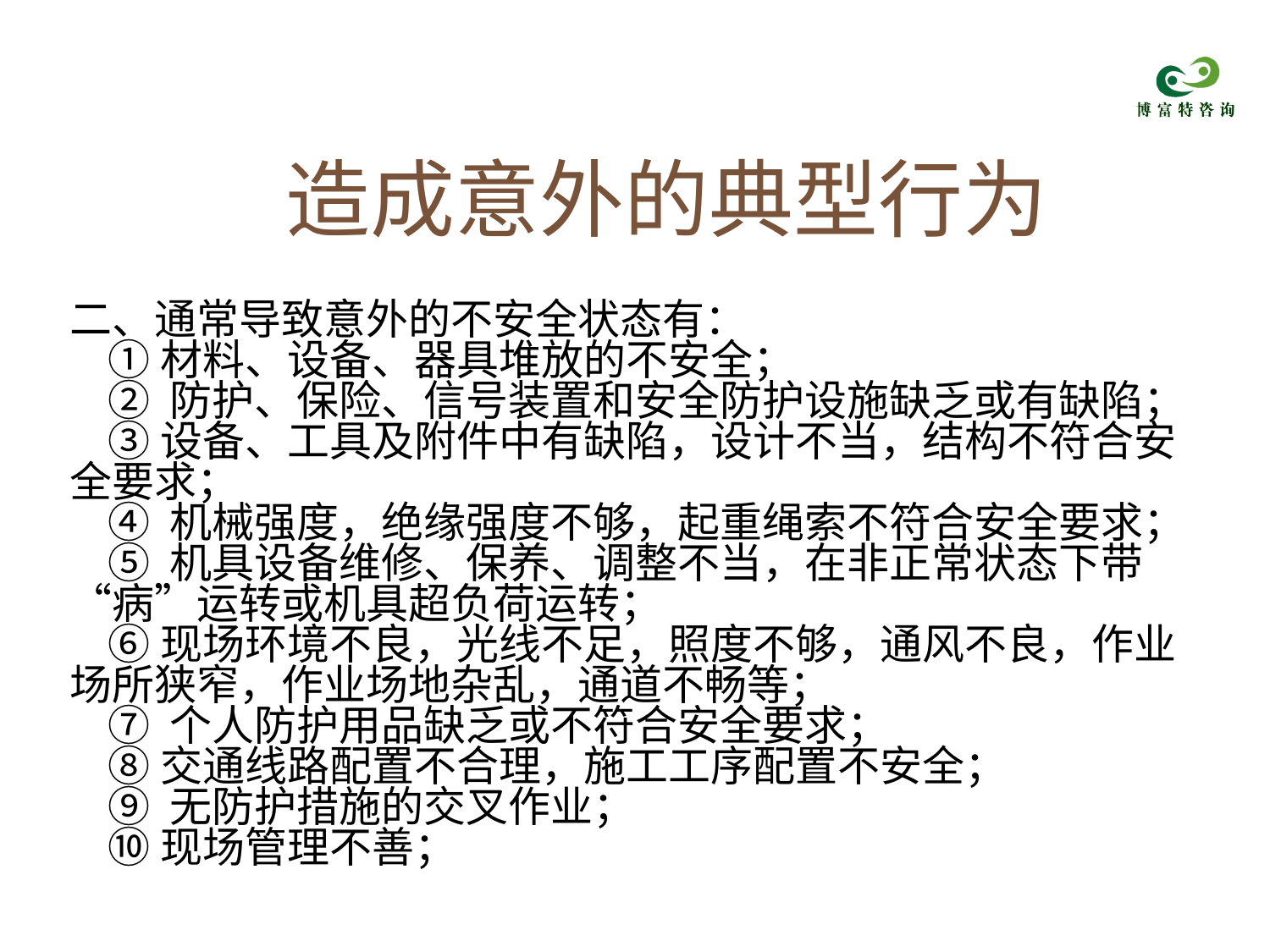

造成意外的典型行为
二、通常导致意外的不安全状态有：
    ①材料、设备、器具堆放的不安全；
    ② 防护、保险、信号装置和安全防护设施缺乏或有缺陷；
    ③设备、工具及附件中有缺陷，设计不当，结构不符合安全要求；
    ④ 机械强度，绝缘强度不够，起重绳索不符合安全要求；
    ⑤ 机具设备维修、保养、调整不当，在非正常状态下带“病”运转或机具超负荷运转；
    ⑥现场环境不良，光线不足，照度不够，通风不良，作业场所狭窄，作业场地杂乱，通道不畅等；
    ⑦ 个人防护用品缺乏或不符合安全要求；
    ⑧交通线路配置不合理，施工工序配置不安全；
    ⑨ 无防护措施的交叉作业；
    ⑩现场管理不善；